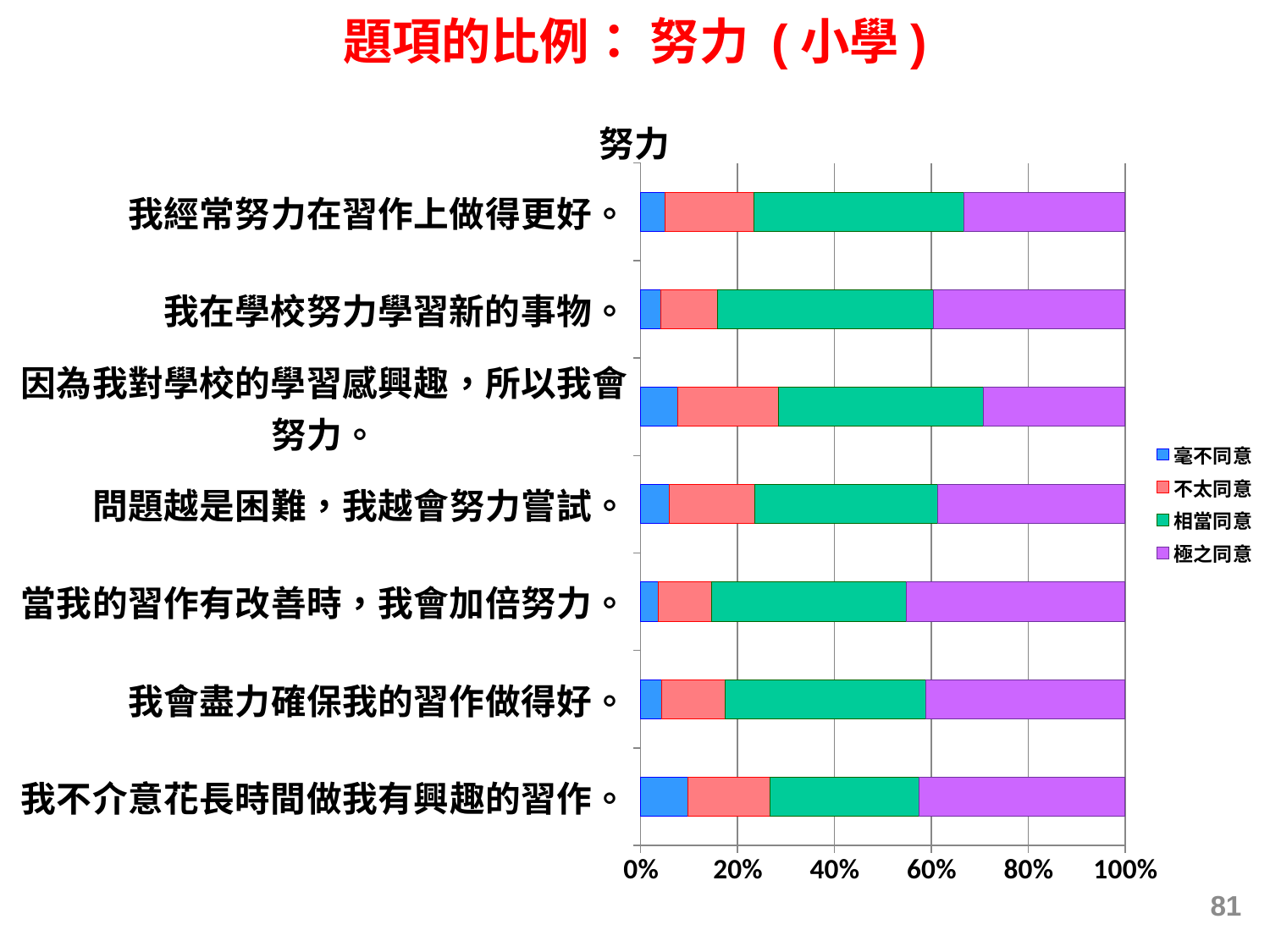

題項的比例： 努力 (小學)

### Chart: 努力

| Category | 毫不同意 | 不太同意 | 相當同意 | 極之同意 |
|---|---|---|---|---|
| 我不介意花長時間做我有興趣的習作。 | 0.09825883311271773 | 0.16882191222889717 | 0.3078097953365245 | 0.42510945932186195 |
| 我會盡力確保我的習作做得好。 | 0.042946036927471336 | 0.13108232173824338 | 0.41436295011731156 | 0.4116086912169751 |
| 當我的習作有改善時，我會加倍努力。 | 0.03734693877551028 | 0.1089795918367347 | 0.4018367346938778 | 0.4518367346938776 |
| 問題越是困難，我越會努力嘗試。 | 0.05974874885098571 | 0.17638647737718324 | 0.3776938004289654 | 0.386170973342868 |
| 因為我對學校的學習感興趣，所以我會努力。 | 0.07611122386847981 | 0.20925512482240757 | 0.4228739598132745 | 0.2917596914958393 |
| 我在學校努力學習新的事物。 | 0.04108053007135576 | 0.11773700305810411 | 0.4462793068297655 | 0.39490316004077547 |
| 我經常努力在習作上做得更好。 | 0.05111429155591912 | 0.1831936209364138 | 0.4335514209773053 | 0.3321406665303625 |
81